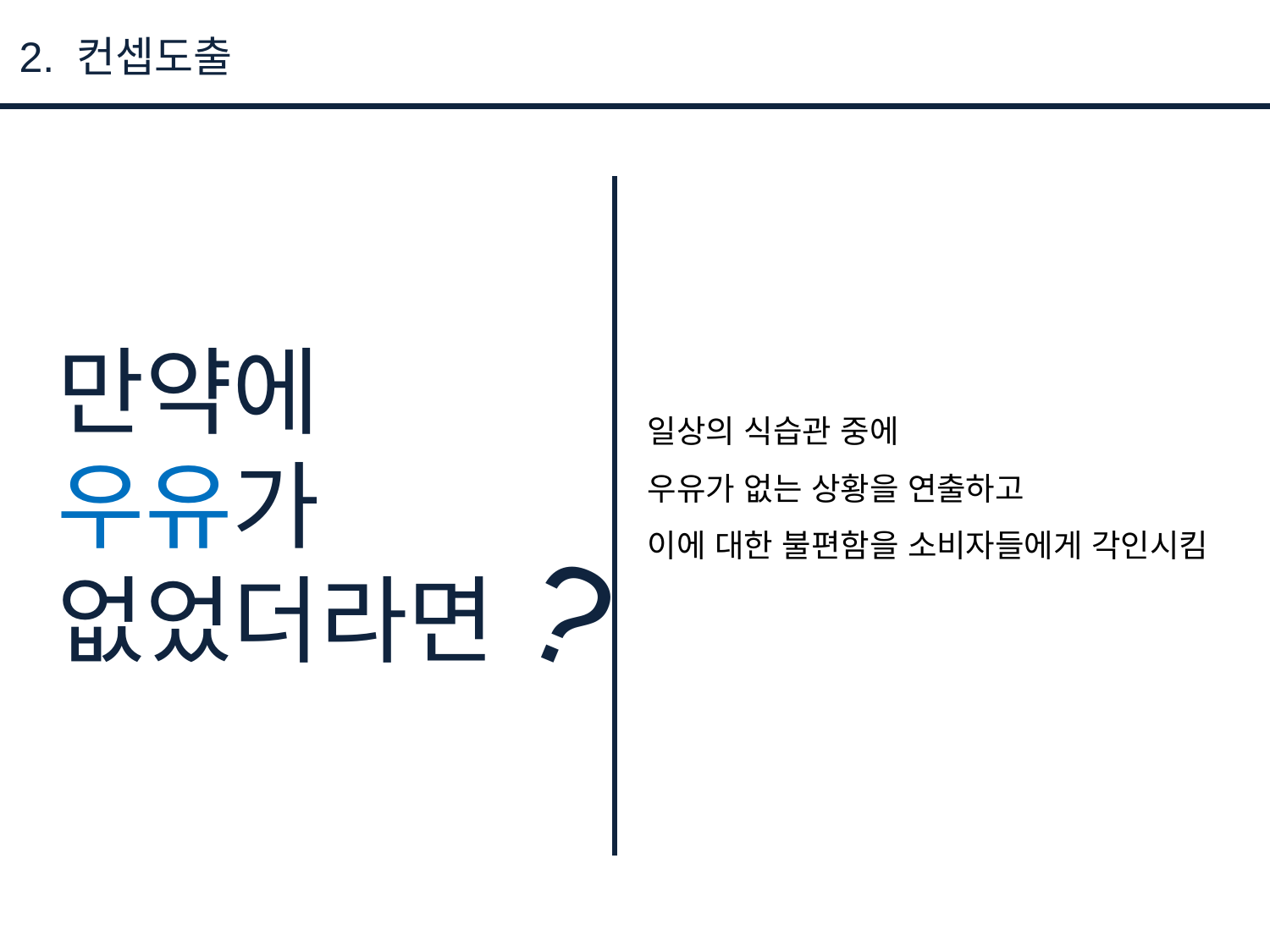

2. 컨셉도출
만약에
우유가
없었더라면
일상의 식습관 중에
우유가 없는 상황을 연출하고
이에 대한 불편함을 소비자들에게 각인시킴
?